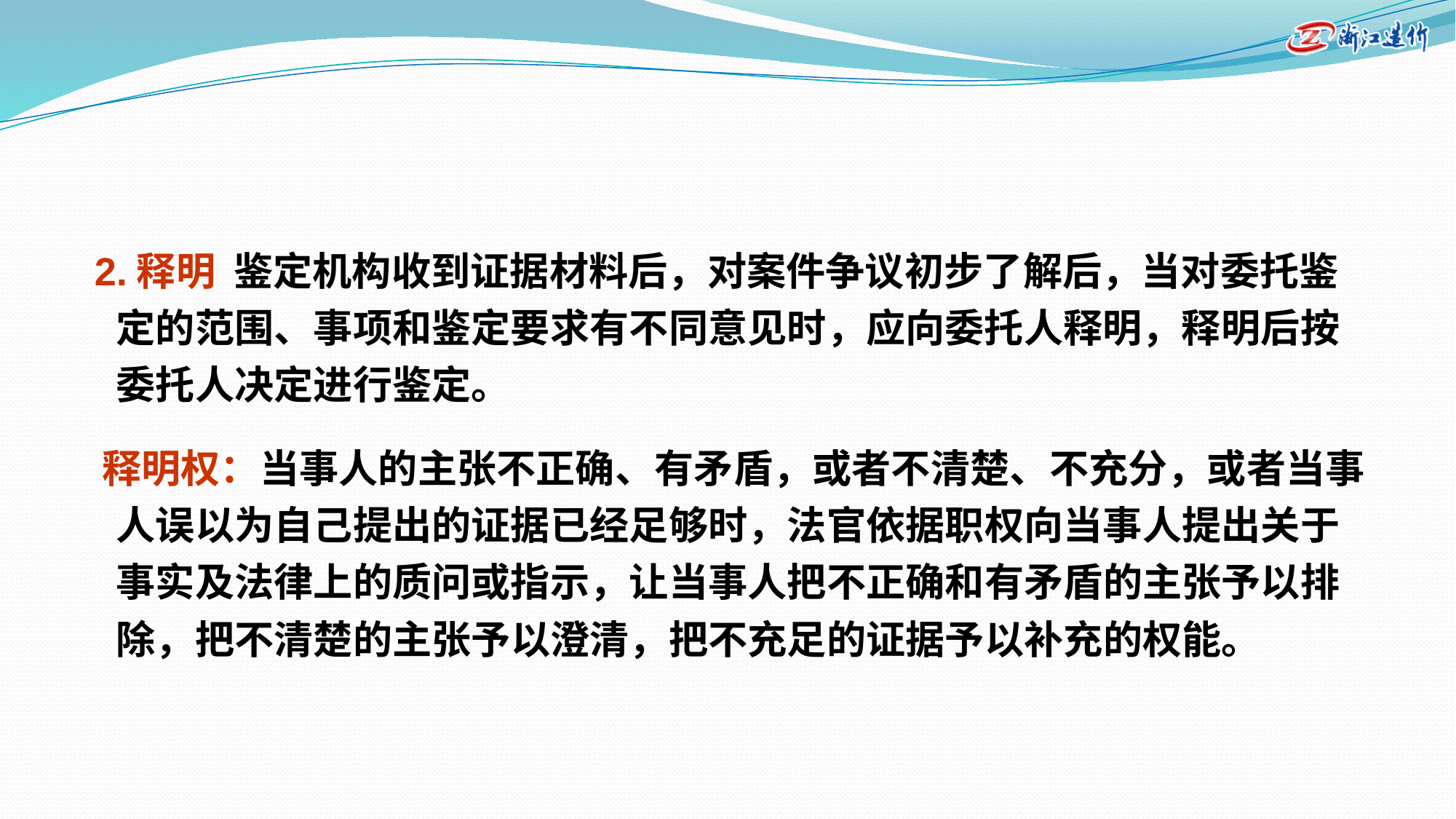

#
 2.释明  鉴定机构收到证据材料后，对案件争议初步了解后，当对委托鉴定的范围、事项和鉴定要求有不同意见时，应向委托人释明，释明后按委托人决定进行鉴定。
 释明权：当事人的主张不正确、有矛盾，或者不清楚、不充分，或者当事人误以为自己提出的证据已经足够时，法官依据职权向当事人提出关于事实及法律上的质问或指示，让当事人把不正确和有矛盾的主张予以排除，把不清楚的主张予以澄清，把不充足的证据予以补充的权能。